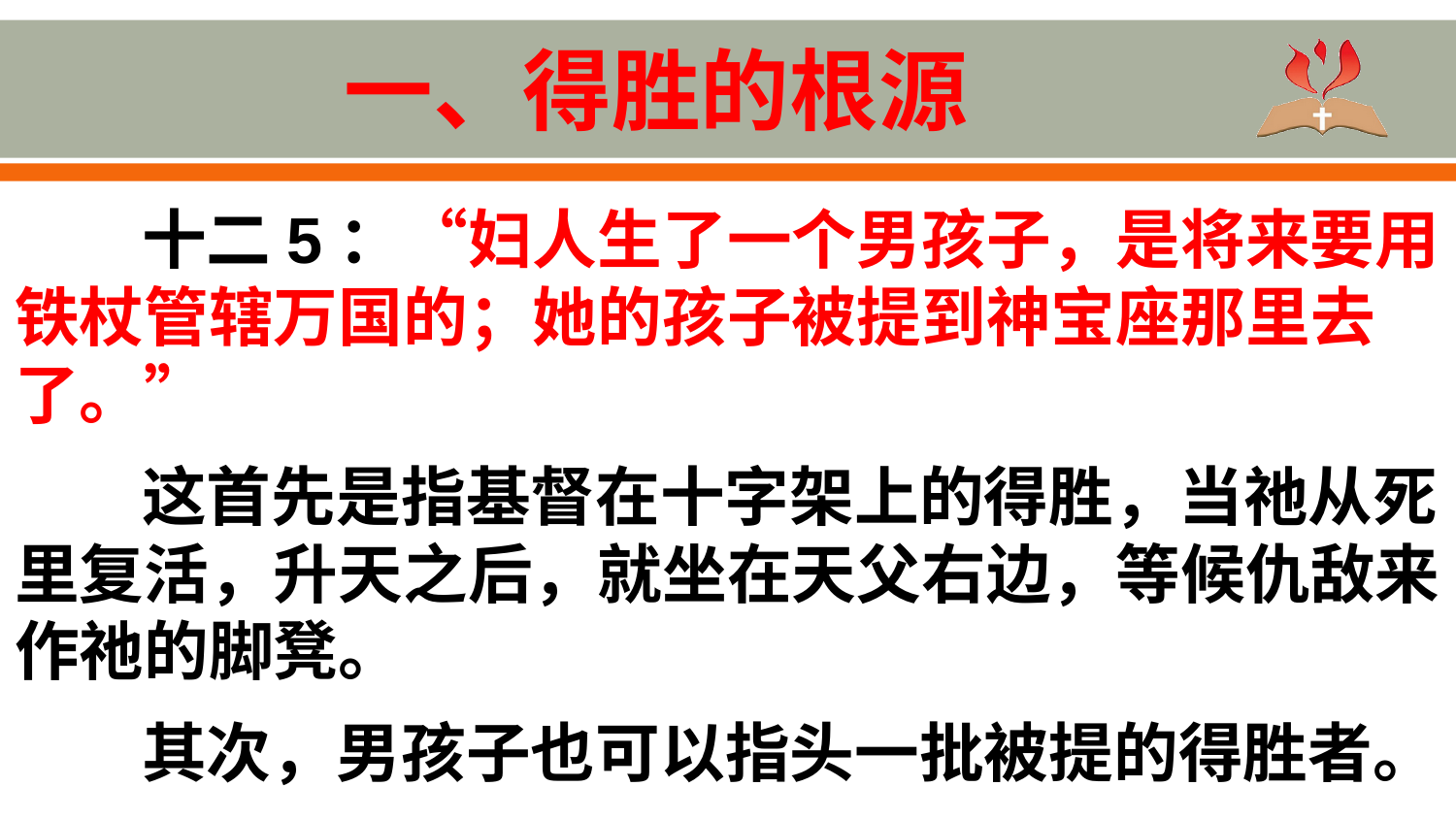

# 一、得胜的根源
十二5：“妇人生了一个男孩子，是将来要用铁杖管辖万国的；她的孩子被提到神宝座那里去了。”
这首先是指基督在十字架上的得胜，当祂从死里复活，升天之后，就坐在天父右边，等候仇敌来作祂的脚凳。
其次，男孩子也可以指头一批被提的得胜者。

14